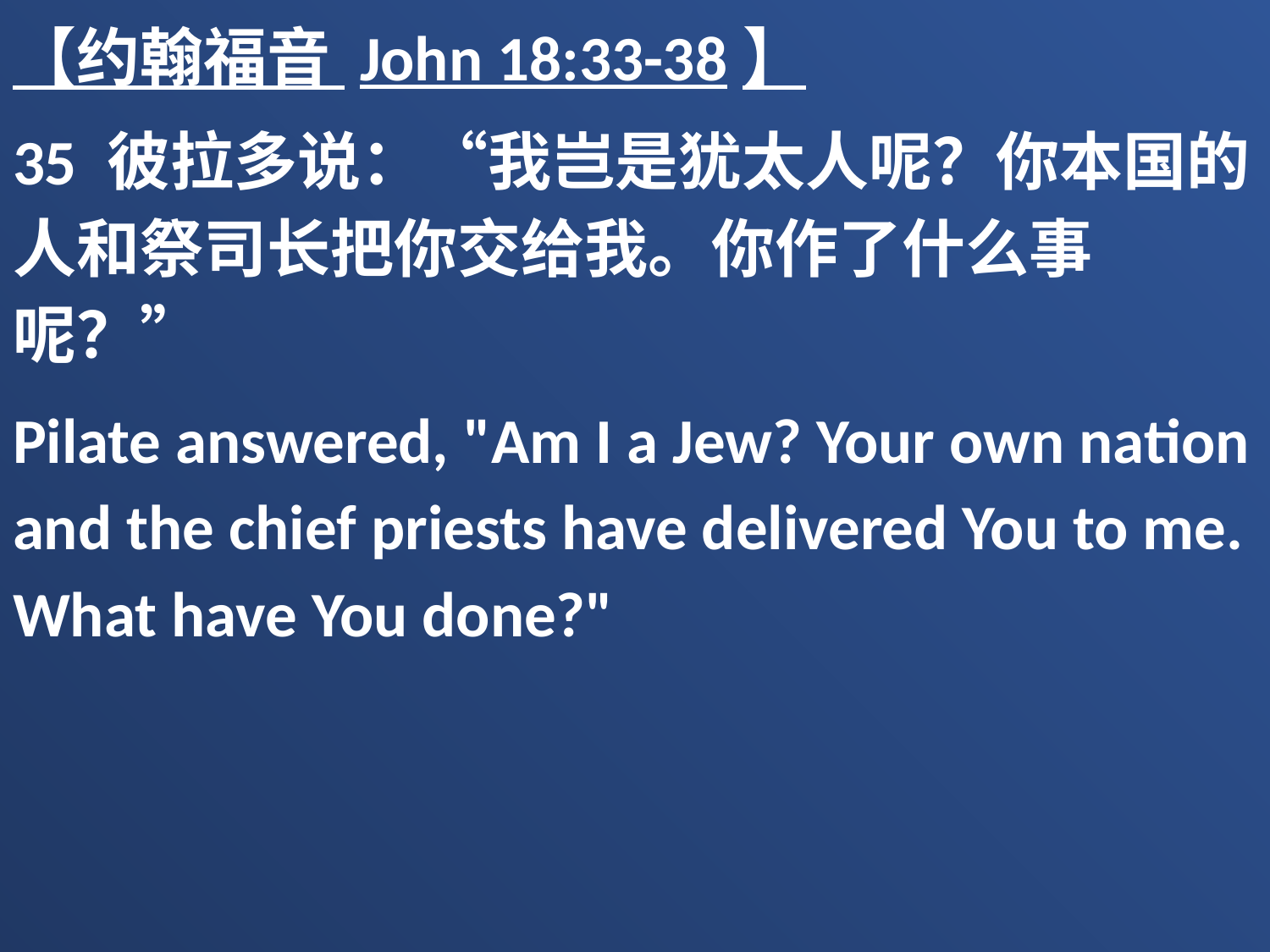

【约翰福音 John 18:33-38】
35 彼拉多说：“我岂是犹太人呢？你本国的人和祭司长把你交给我。你作了什么事呢？”
Pilate answered, "Am I a Jew? Your own nation and the chief priests have delivered You to me. What have You done?"